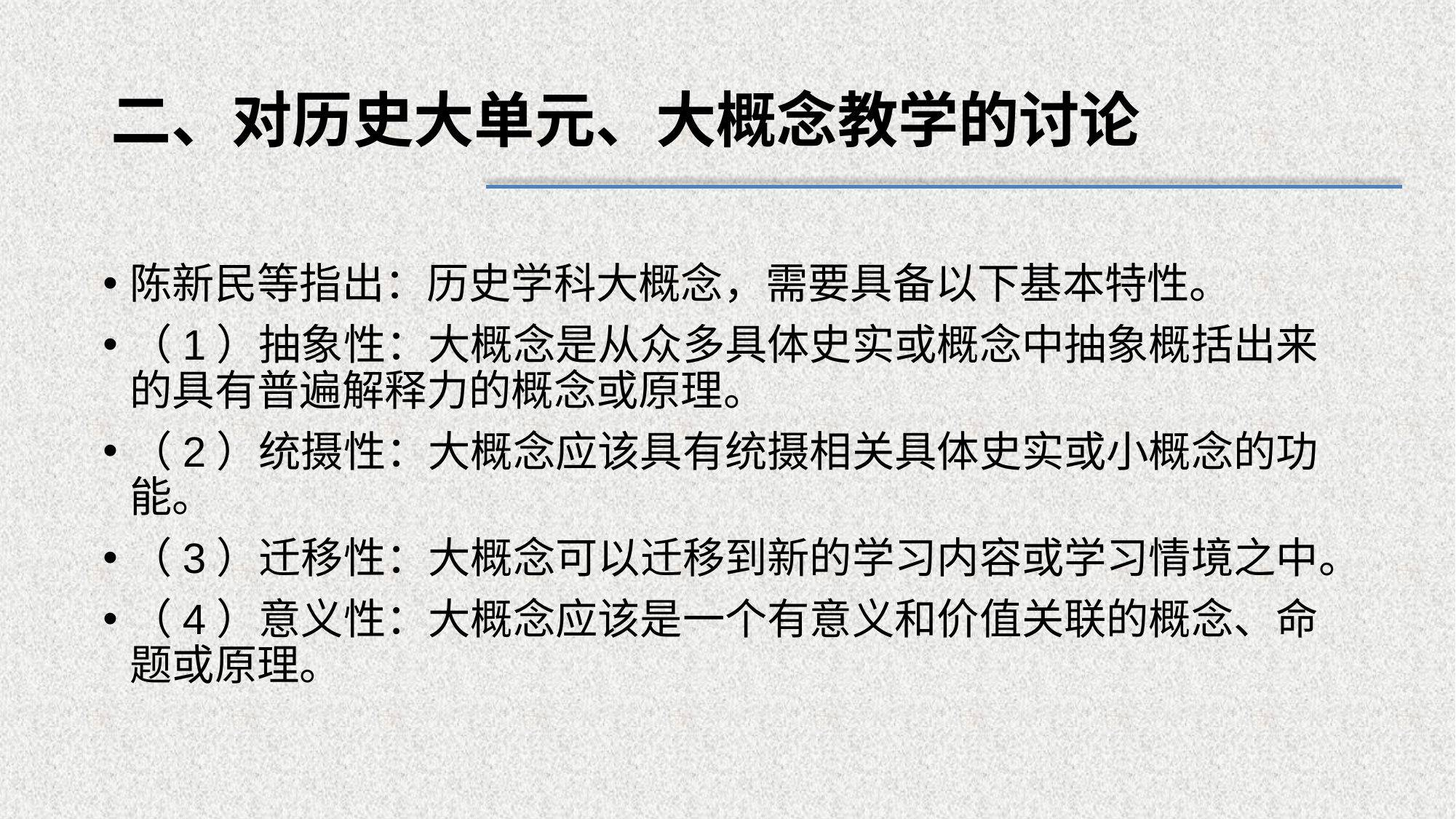

# 二、对历史大单元、大概念教学的讨论
陈新民等指出：历史学科大概念，需要具备以下基本特性。
（1）抽象性：大概念是从众多具体史实或概念中抽象概括出来的具有普遍解释力的概念或原理。
（2）统摄性：大概念应该具有统摄相关具体史实或小概念的功能。
（3）迁移性：大概念可以迁移到新的学习内容或学习情境之中。
（4）意义性：大概念应该是一个有意义和价值关联的概念、命题或原理。